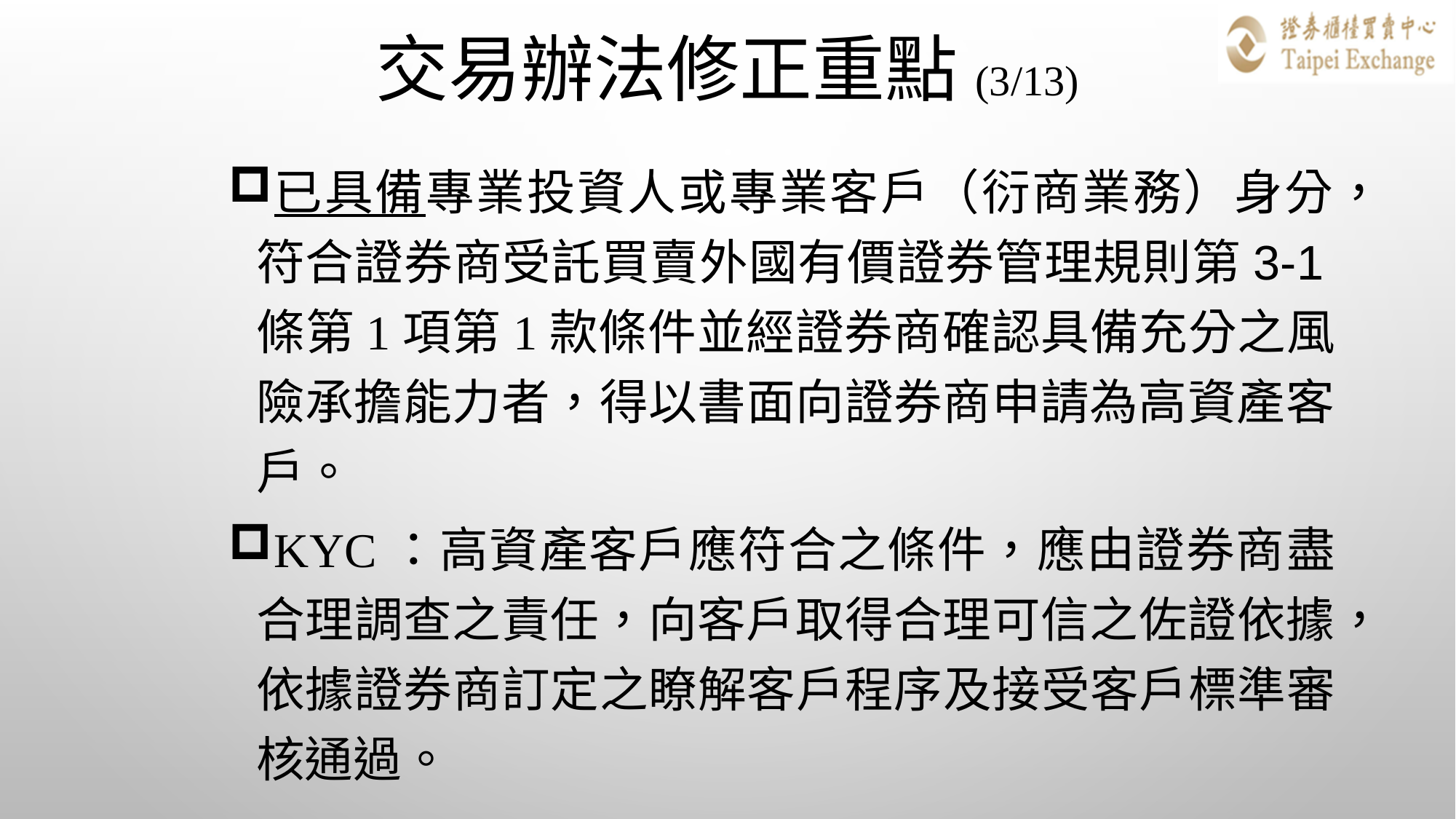

# 交易辦法修正重點(3/13)
已具備專業投資人或專業客戶（衍商業務）身分，符合證券商受託買賣外國有價證券管理規則第3-1條第1項第1款條件並經證券商確認具備充分之風險承擔能力者，得以書面向證券商申請為高資產客戶。
KYC：高資產客戶應符合之條件，應由證券商盡合理調查之責任，向客戶取得合理可信之佐證依據，依據證券商訂定之瞭解客戶程序及接受客戶標準審核通過。